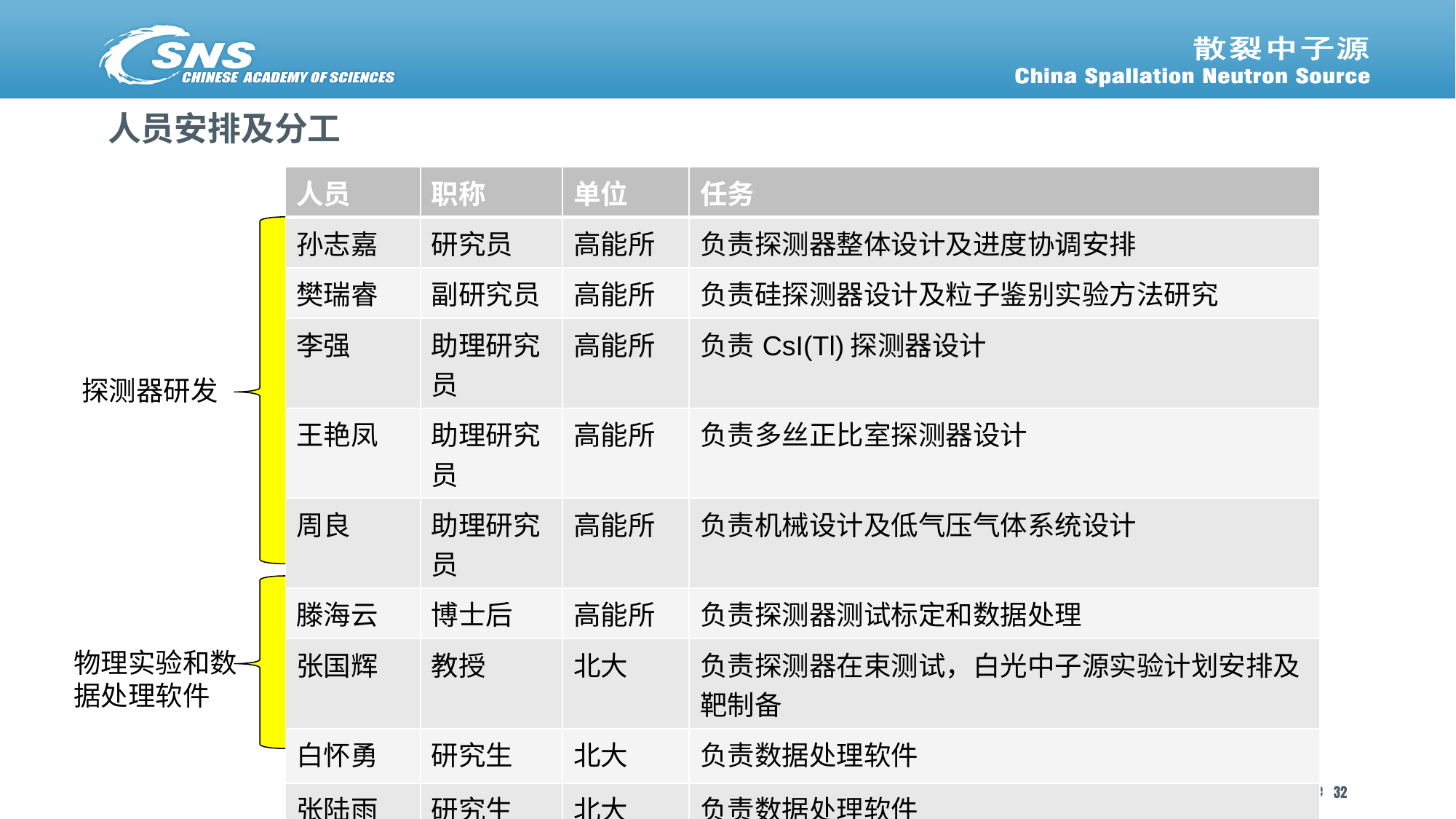

# 人员安排及分工
| 人员 | 职称 | 单位 | 任务 |
| --- | --- | --- | --- |
| 孙志嘉 | 研究员 | 高能所 | 负责探测器整体设计及进度协调安排 |
| 樊瑞睿 | 副研究员 | 高能所 | 负责硅探测器设计及粒子鉴别实验方法研究 |
| 李强 | 助理研究员 | 高能所 | 负责CsI(Tl)探测器设计 |
| 王艳凤 | 助理研究员 | 高能所 | 负责多丝正比室探测器设计 |
| 周良 | 助理研究员 | 高能所 | 负责机械设计及低气压气体系统设计 |
| 滕海云 | 博士后 | 高能所 | 负责探测器测试标定和数据处理 |
| 张国辉 | 教授 | 北大 | 负责探测器在束测试，白光中子源实验计划安排及靶制备 |
| 白怀勇 | 研究生 | 北大 | 负责数据处理软件 |
| 张陆雨 | 研究生 | 北大 | 负责数据处理软件 |

探测器研发

物理实验和数据处理软件
32